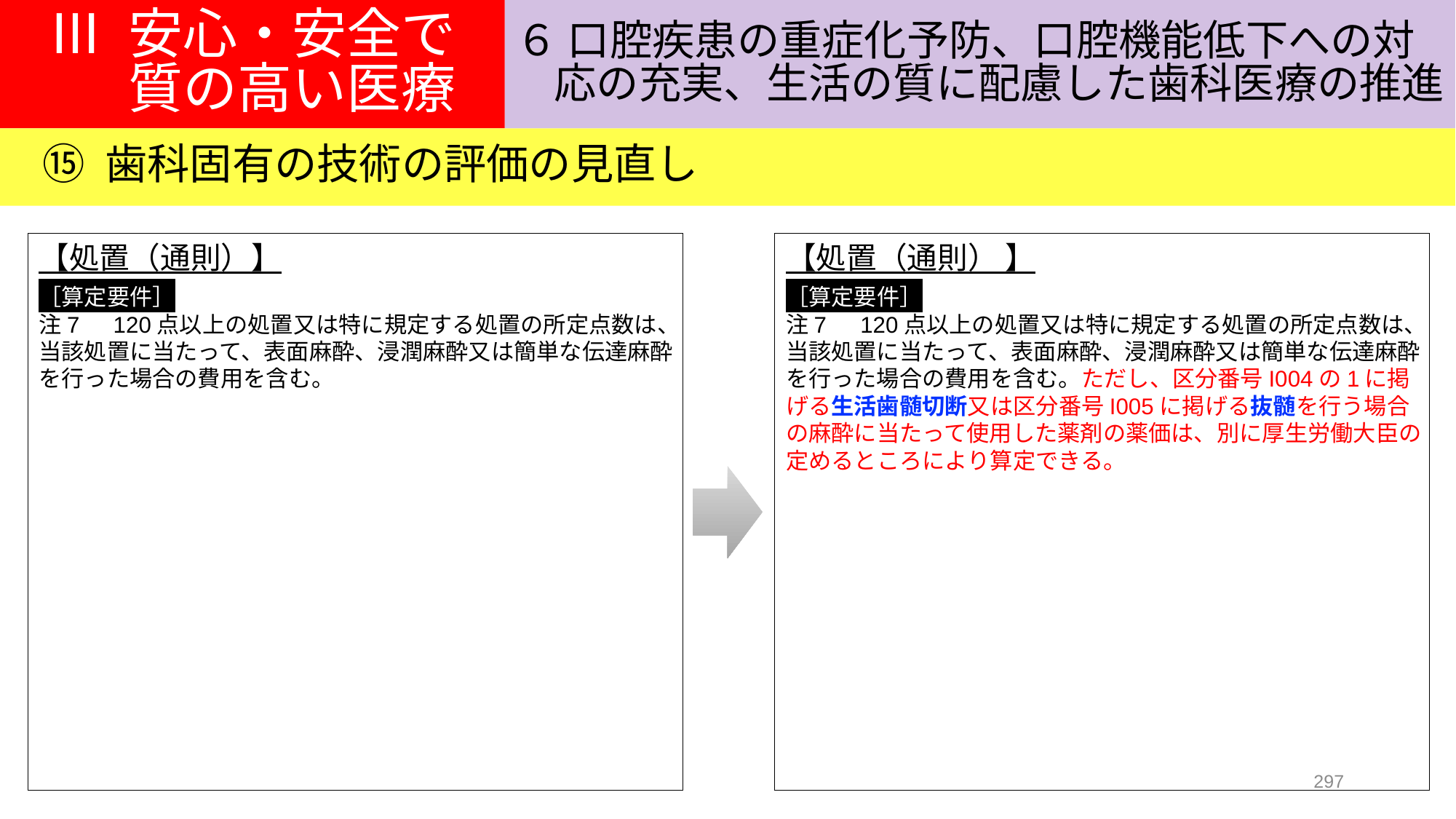

Ⅲ 安心・安全で
質の高い医療
６ 口腔疾患の重症化予防、口腔機能低下への対
応の充実、生活の質に配慮した歯科医療の推進
⑮ 歯科固有の技術の評価の見直し
【処置（通則）】

［算定要件］
注7　120点以上の処置又は特に規定する処置の所定点数は、当該処置に当たって、表面麻酔、浸潤麻酔又は簡単な伝達麻酔を行った場合の費用を含む。

【処置（通則） 】

［算定要件］
注7　120点以上の処置又は特に規定する処置の所定点数は、当該処置に当たって、表面麻酔、浸潤麻酔又は簡単な伝達麻酔を行った場合の費用を含む。ただし、区分番号I004の1に掲げる生活歯髄切断又は区分番号I005に掲げる抜髄を行う場合の麻酔に当たって使用した薬剤の薬価は、別に厚生労働大臣の定めるところにより算定できる。

297